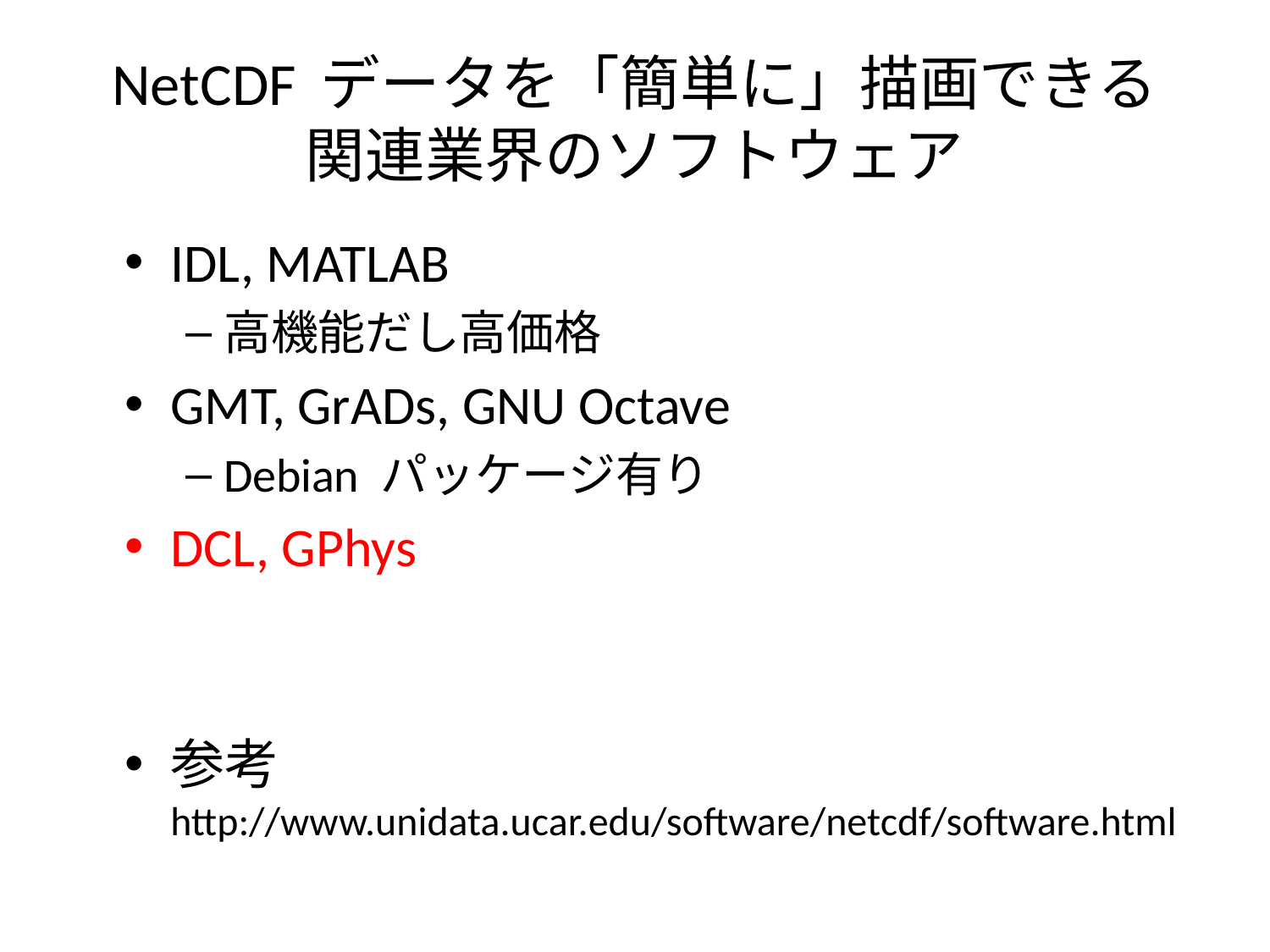

# NetCDF データを「簡単に」描画できる 関連業界のソフトウェア
IDL, MATLAB
高機能だし高価格
GMT, GrADs, GNU Octave
Debian パッケージ有り
DCL, GPhys

参考
http://www.unidata.ucar.edu/software/netcdf/software.html